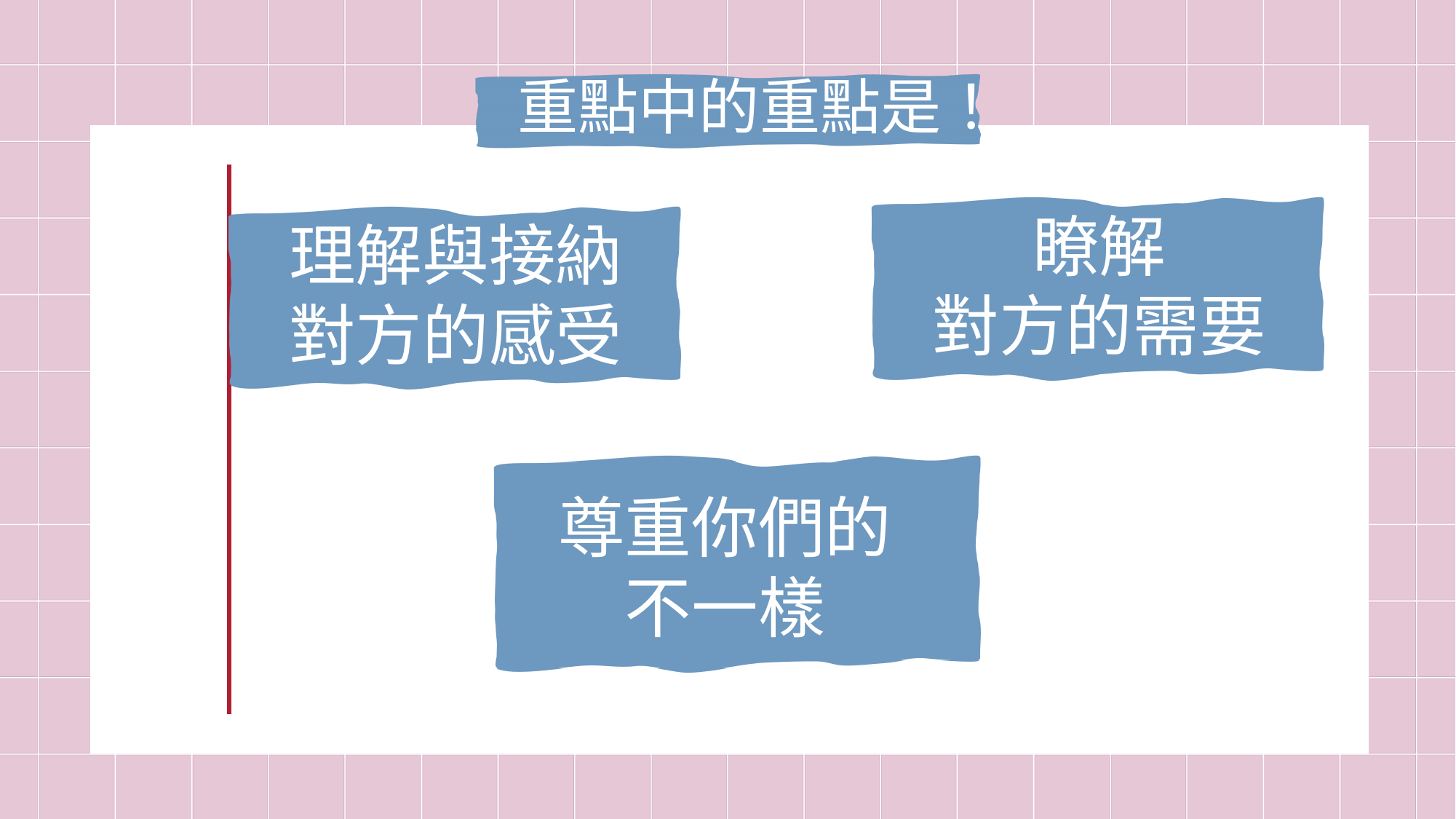

重點中的重點是！

瞭解
對方的需要

理解與接納
對方的感受

尊重你們的
不一樣